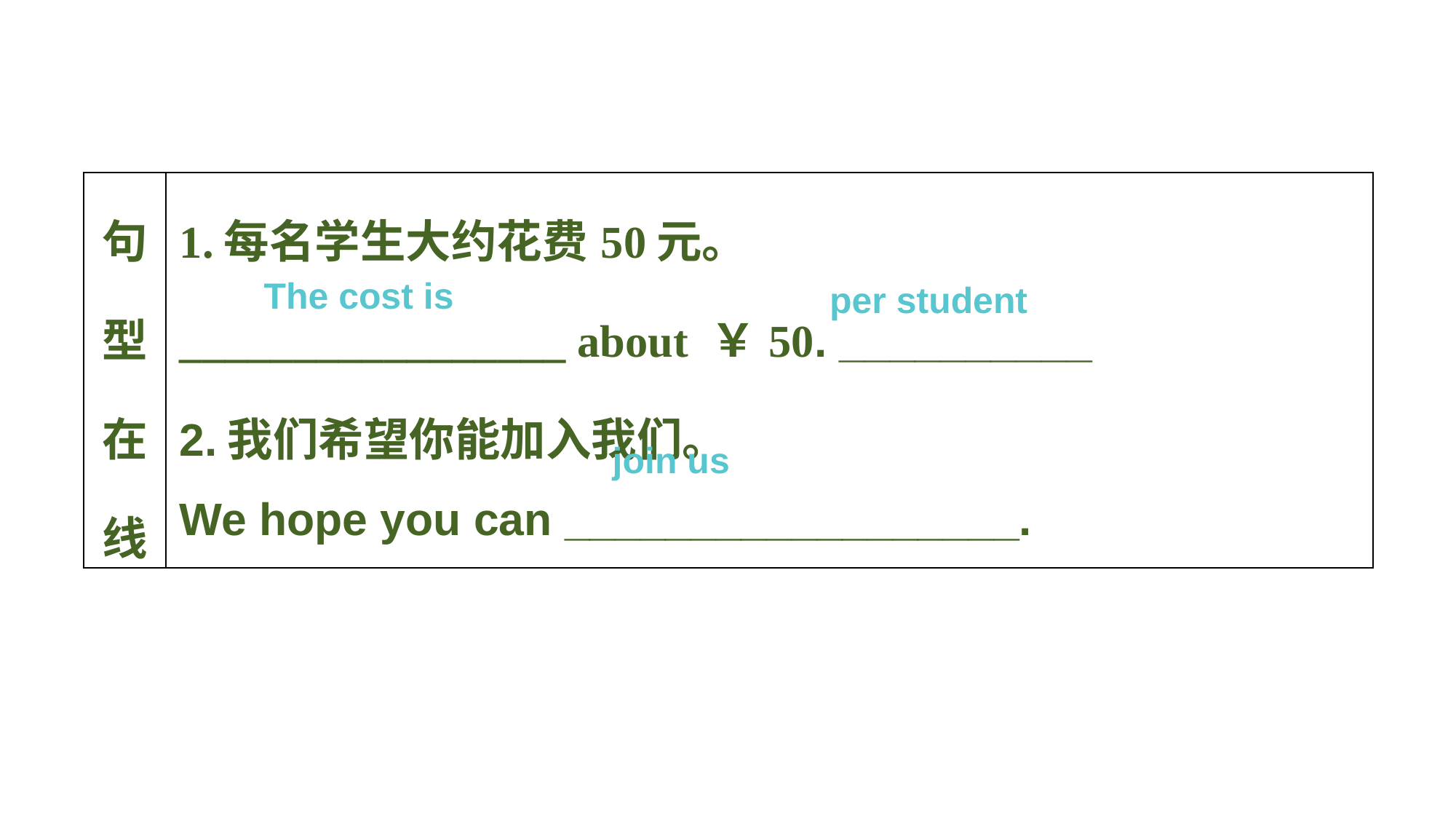

| 句型在线 | 1.每名学生大约花费50元。 \_\_\_\_\_\_\_\_\_\_\_\_\_\_\_\_\_ about ￥50. \_\_\_\_\_\_\_\_\_\_ 2.我们希望你能加入我们。 We hope you can \_\_\_\_\_\_\_\_\_\_\_\_\_\_\_\_\_\_. |
| --- | --- |
The cost is
per student
join us